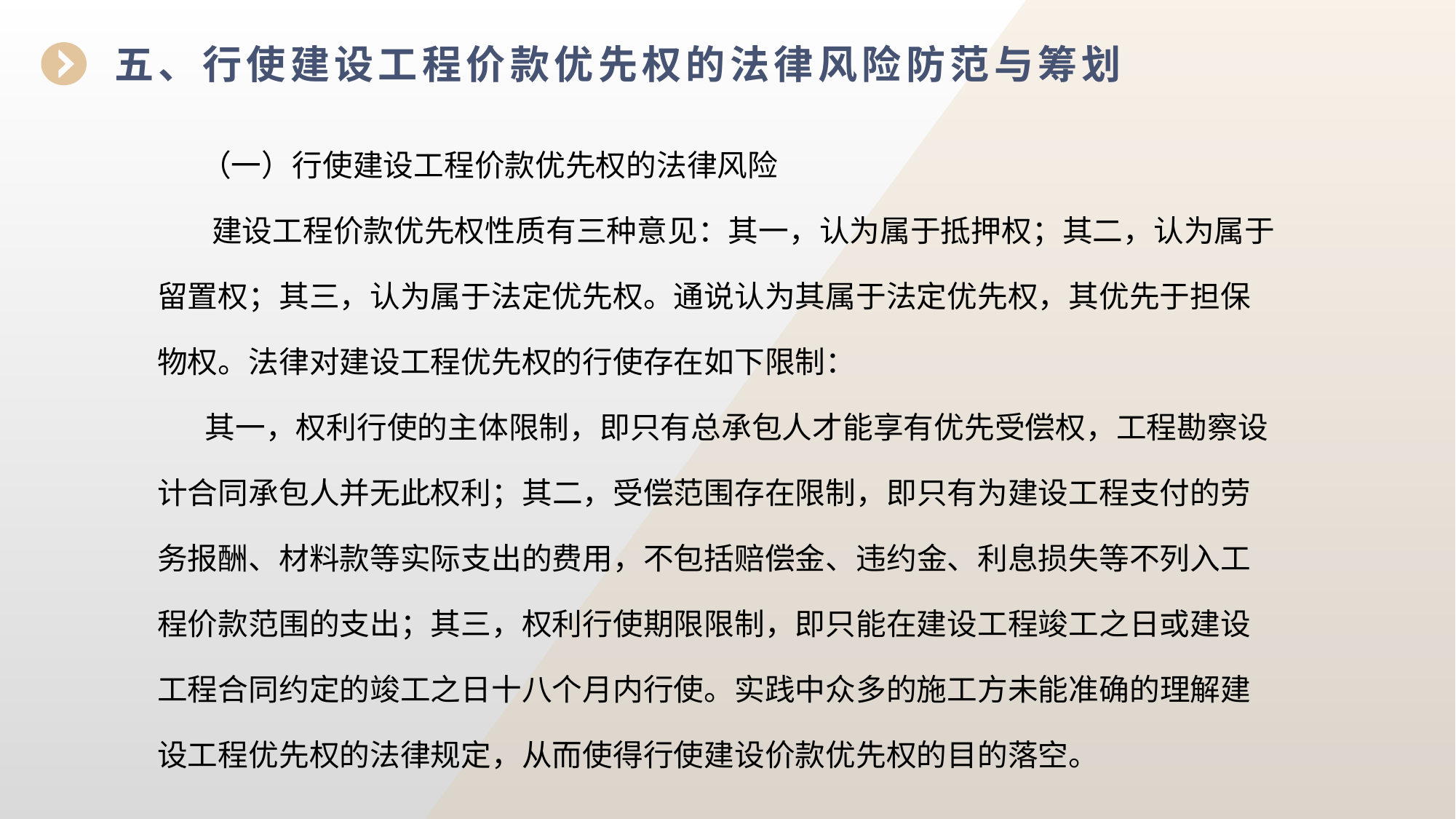

五、行使建设工程价款优先权的法律风险防范与筹划

      （一）行使建设工程价款优先权的法律风险
       建设工程价款优先权性质有三种意见：其一，认为属于抵押权；其二，认为属于留置权；其三，认为属于法定优先权。通说认为其属于法定优先权，其优先于担保物权。法律对建设工程优先权的行使存在如下限制：
      其一，权利行使的主体限制，即只有总承包人才能享有优先受偿权，工程勘察设计合同承包人并无此权利；其二，受偿范围存在限制，即只有为建设工程支付的劳务报酬、材料款等实际支出的费用，不包括赔偿金、违约金、利息损失等不列入工程价款范围的支出；其三，权利行使期限限制，即只能在建设工程竣工之日或建设工程合同约定的竣工之日十八个月内行使。实践中众多的施工方未能准确的理解建设工程优先权的法律规定，从而使得行使建设价款优先权的目的落空。